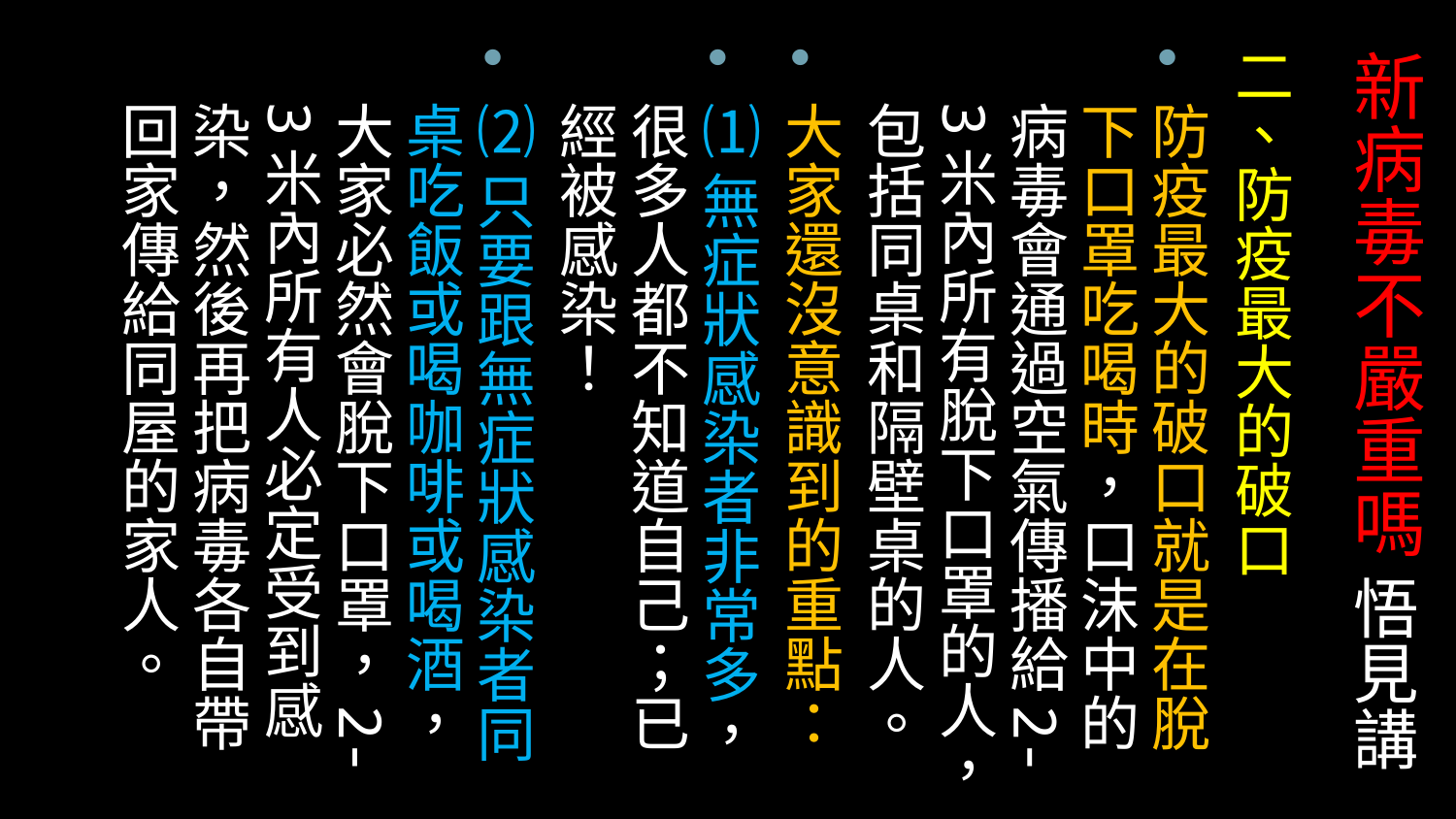

二、防疫最大的破口
防疫最大的破口就是在脫下口罩吃喝時，口沫中的病毒會通過空氣傳播給2-3米內所有脫下口罩的人，包括同桌和隔壁桌的人。
大家還沒意識到的重點：
⑴無症狀感染者非常多，很多人都不知道自己；已經被感染！
⑵只要跟無症狀感染者同桌吃飯或喝咖啡或喝酒，大家必然會脫下口罩，2-3米內所有人必定受到感染，然後再把病毒各自帶回家傳給同屋的家人。

# 新病毒不嚴重嗎 悟見講